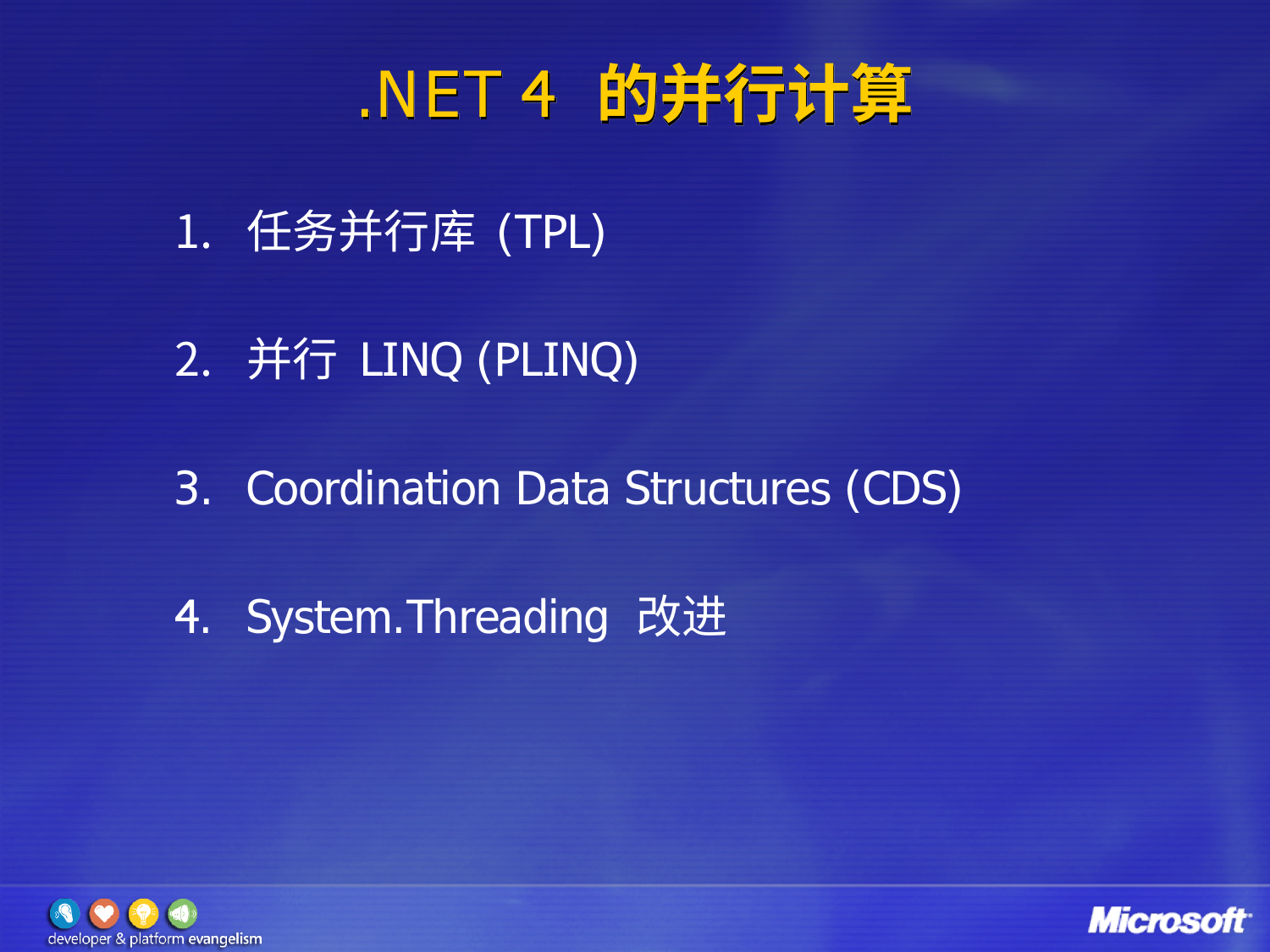

# .NET 4 的并行计算
任务并行库 (TPL)

并行 LINQ (PLINQ)

Coordination Data Structures (CDS)

System.Threading 改进